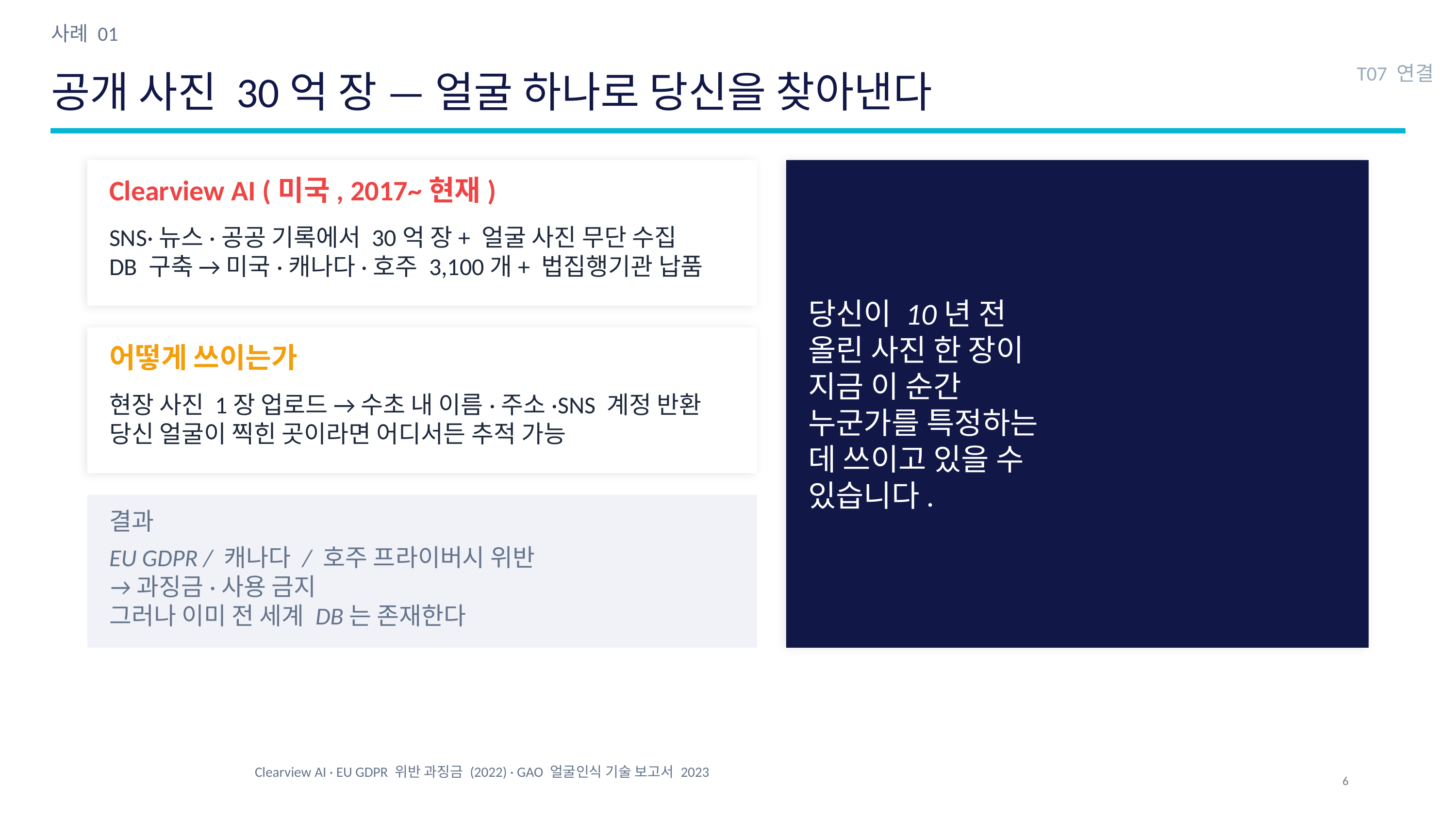

사례 01
공개 사진 30억 장 — 얼굴 하나로 당신을 찾아낸다
T07 연결

Clearview AI (미국, 2017~현재)
당신이 10년 전
올린 사진 한 장이
지금 이 순간
누군가를 특정하는
데 쓰이고 있을 수
있습니다.
SNS·뉴스·공공 기록에서 30억 장+ 얼굴 사진 무단 수집
DB 구축 → 미국·캐나다·호주 3,100개+ 법집행기관 납품

어떻게 쓰이는가
현장 사진 1장 업로드 → 수초 내 이름·주소·SNS 계정 반환
당신 얼굴이 찍힌 곳이라면 어디서든 추적 가능

결과
EU GDPR / 캐나다 / 호주 프라이버시 위반
→ 과징금·사용 금지
그러나 이미 전 세계 DB는 존재한다
Clearview AI · EU GDPR 위반 과징금 (2022) · GAO 얼굴인식 기술 보고서 2023
6